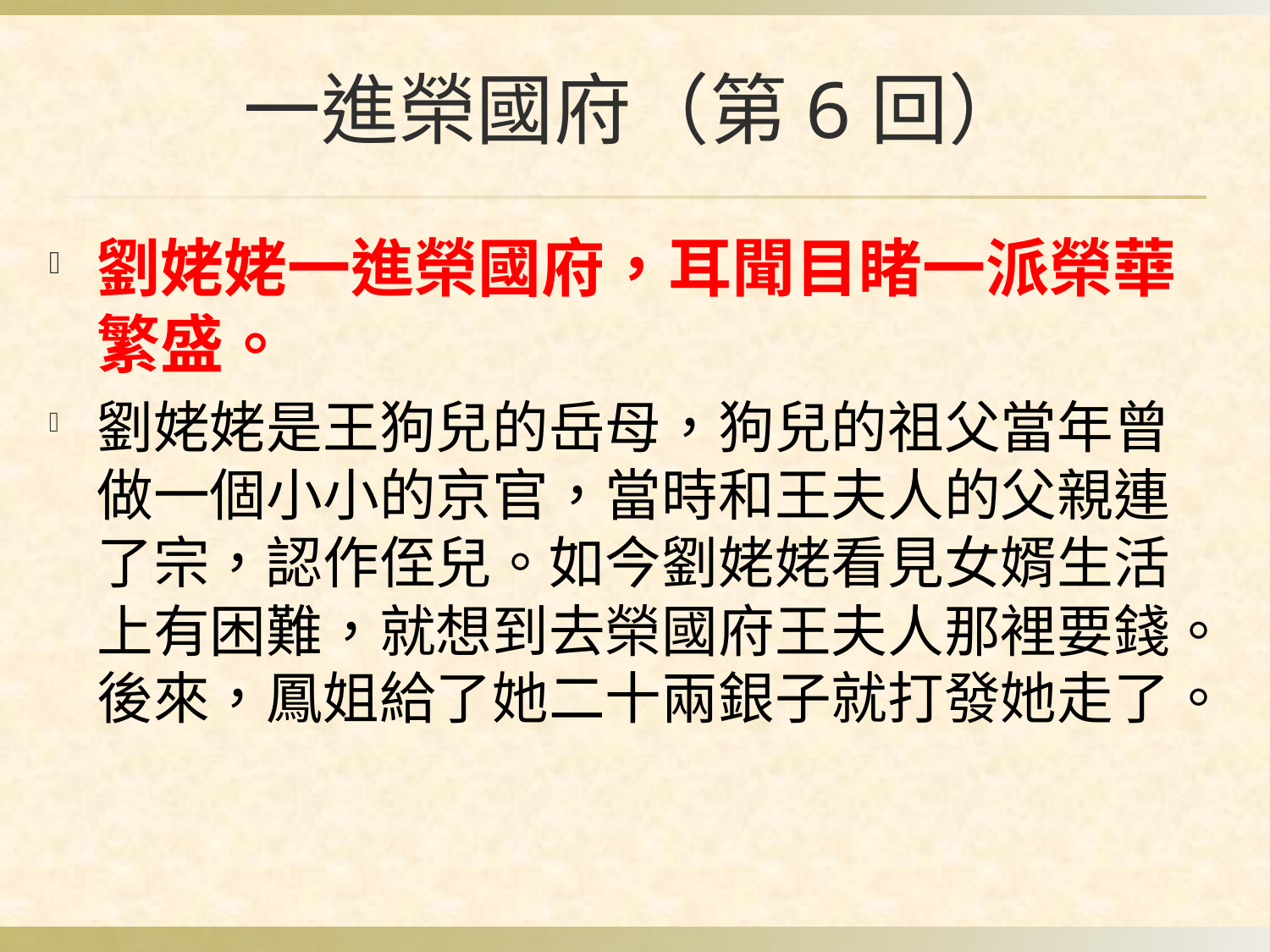

# 一進榮國府（第6回）
劉姥姥一進榮國府，耳聞目睹一派榮華繁盛。
劉姥姥是王狗兒的岳母，狗兒的祖父當年曾做一個小小的京官，當時和王夫人的父親連了宗，認作侄兒。如今劉姥姥看見女婿生活上有困難，就想到去榮國府王夫人那裡要錢。後來，鳳姐給了她二十兩銀子就打發她走了。